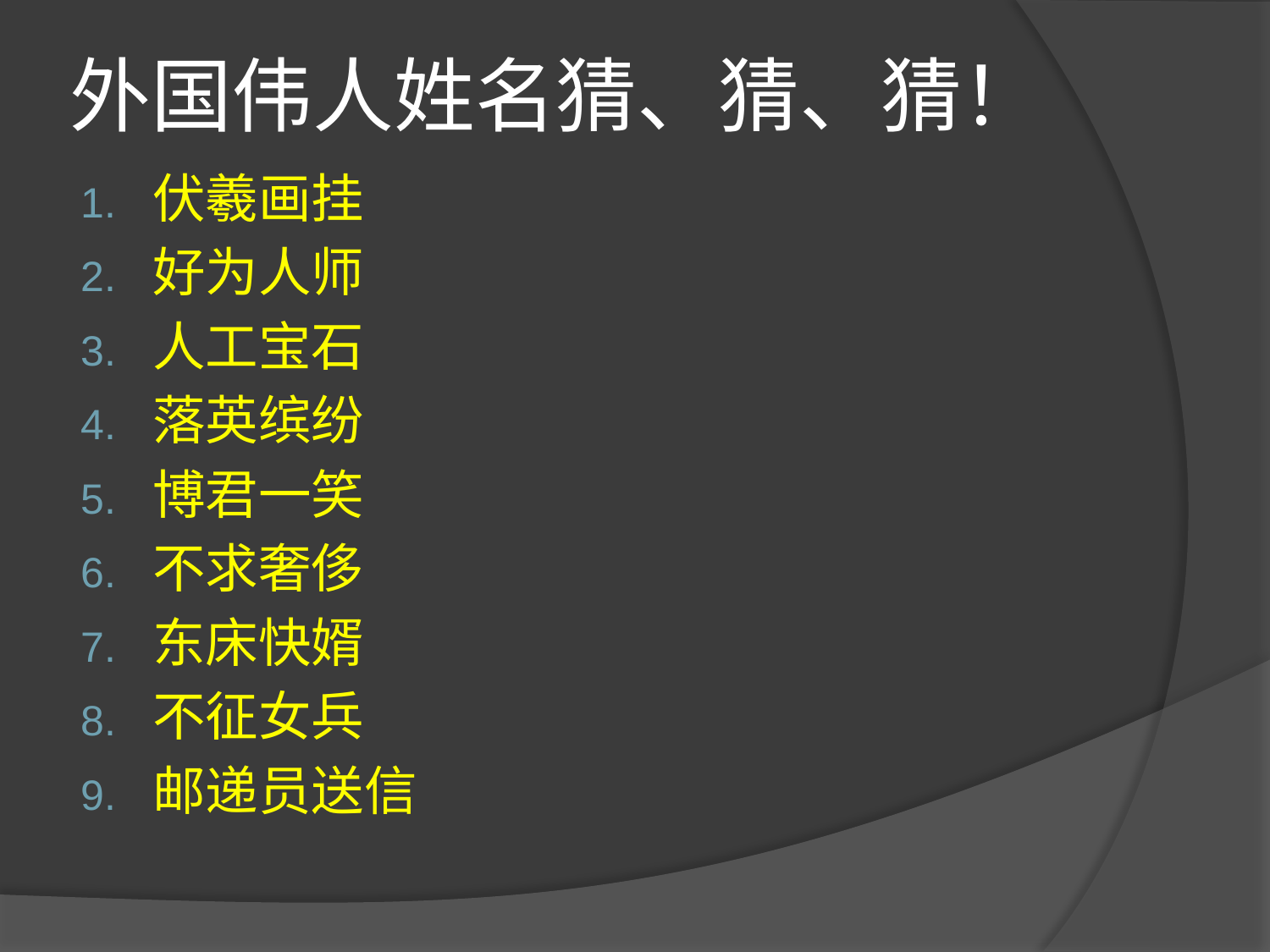

# 外国伟人姓名猜、猜、猜！
伏羲画挂
好为人师
人工宝石
落英缤纷
博君一笑
不求奢侈
东床快婿
不征女兵
邮递员送信